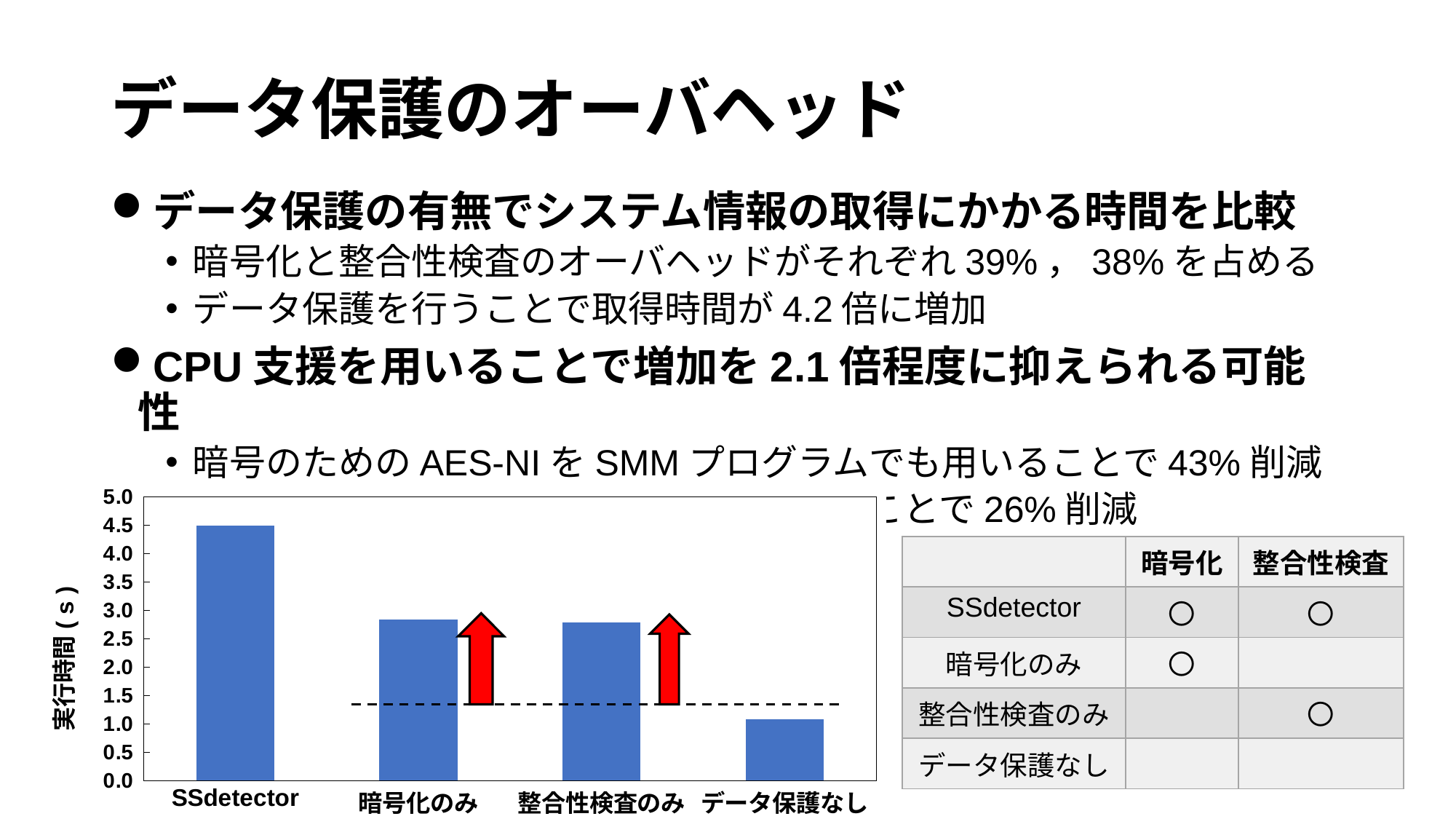

# データ保護のオーバヘッド
データ保護の有無でシステム情報の取得にかかる時間を比較
暗号化と整合性検査のオーバヘッドがそれぞれ39%，38%を占める
データ保護を行うことで取得時間が4.2倍に増加
CPU支援を用いることで増加を2.1倍程度に抑えられる可能性
暗号のためのAES-NIをSMMプログラムでも用いることで43%削減
ハッシュ計算のためのSHA拡張を用いることで26%削減

### Chart

| Category |  |
|---|---|
| SSdetector | 4.4889528842 |
| 暗号化のみ | 2.835334147 |
| 整合性検査のみ | 2.792263743 |
| データ保護なし | 1.0829877257 |
|  | 暗号化 | 整合性検査 |
| --- | --- | --- |
| SSdetector | 〇 | 〇 |
| 暗号化のみ | 〇 |  |
| 整合性検査のみ |  | 〇 |
| データ保護なし |  |  |

16